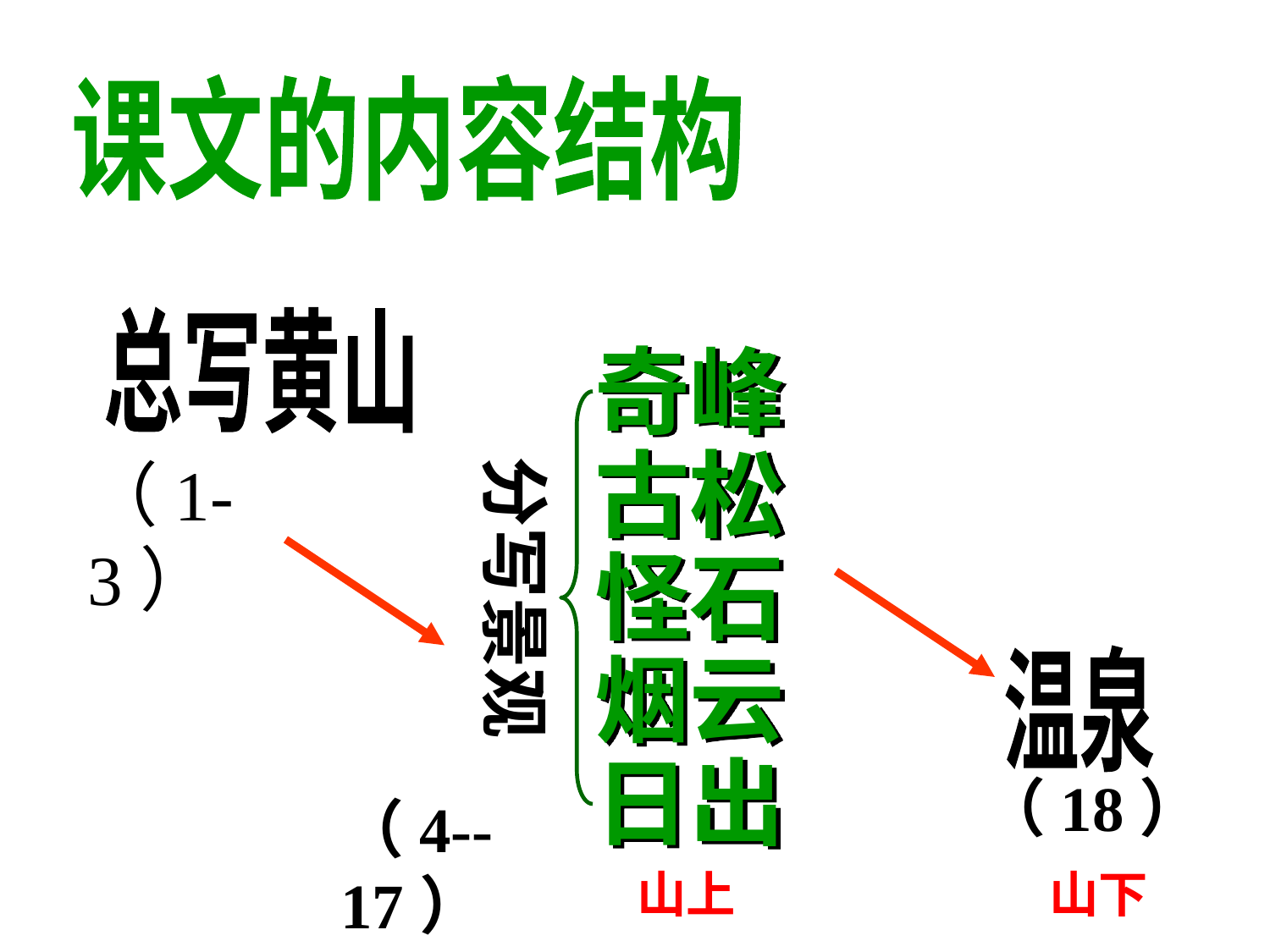

课文的内容结构
总写黄山
奇峰
古松怪石
烟云
日出

（1-3）
分写景观

温泉
（18）
（4--17）
山上
山下